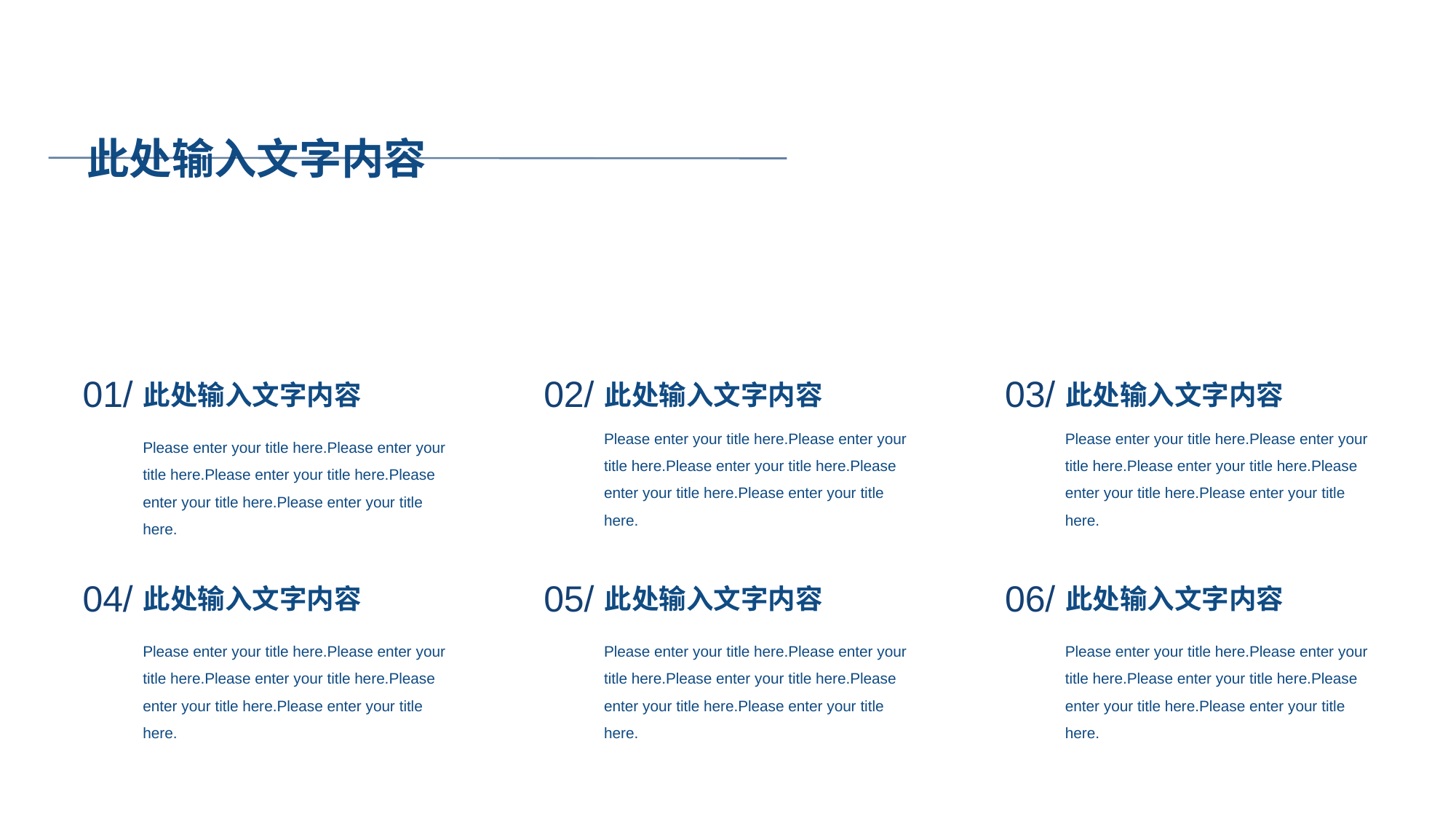

此处输入文字内容
01/
此处输入文字内容
Please enter your title here.Please enter your title here.Please enter your title here.Please enter your title here.Please enter your title here.
04/
此处输入文字内容
Please enter your title here.Please enter your title here.Please enter your title here.Please enter your title here.Please enter your title here.
02/
此处输入文字内容
Please enter your title here.Please enter your title here.Please enter your title here.Please enter your title here.Please enter your title here.
05/
此处输入文字内容
Please enter your title here.Please enter your title here.Please enter your title here.Please enter your title here.Please enter your title here.
03/
此处输入文字内容
Please enter your title here.Please enter your title here.Please enter your title here.Please enter your title here.Please enter your title here.
06/
此处输入文字内容
Please enter your title here.Please enter your title here.Please enter your title here.Please enter your title here.Please enter your title here.